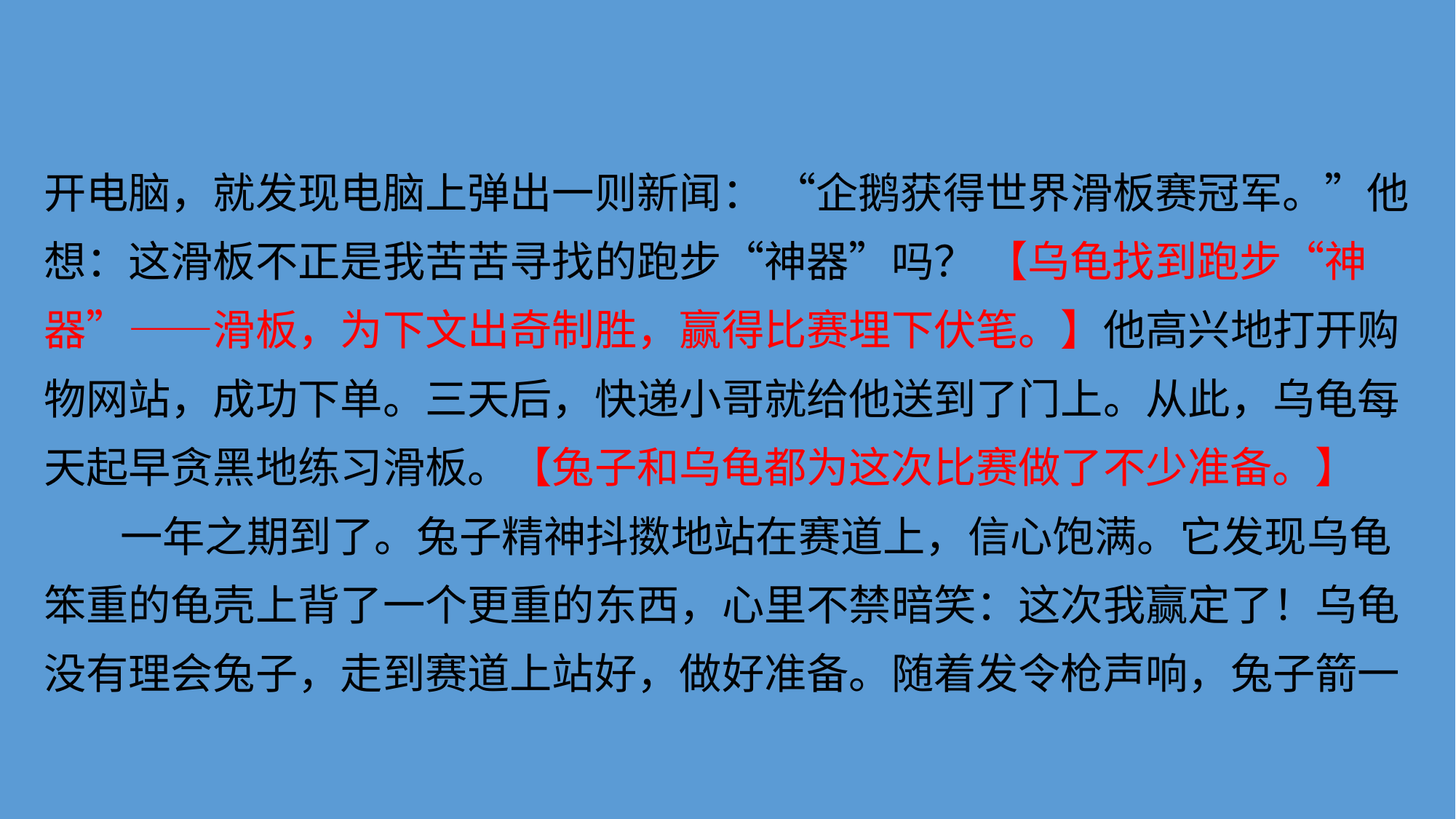

开电脑，就发现电脑上弹出一则新闻： “企鹅获得世界滑板赛冠军。”他想：这滑板不正是我苦苦寻找的跑步“神器”吗？ 【乌龟找到跑步“神器”——滑板，为下文出奇制胜，赢得比赛埋下伏笔。】他高兴地打开购物网站，成功下单。三天后，快递小哥就给他送到了门上。从此，乌龟每天起早贪黑地练习滑板。【兔子和乌龟都为这次比赛做了不少准备。】
       一年之期到了。兔子精神抖擞地站在赛道上，信心饱满。它发现乌龟笨重的龟壳上背了一个更重的东西，心里不禁暗笑：这次我赢定了！乌龟没有理会兔子，走到赛道上站好，做好准备。随着发令枪声响，兔子箭一